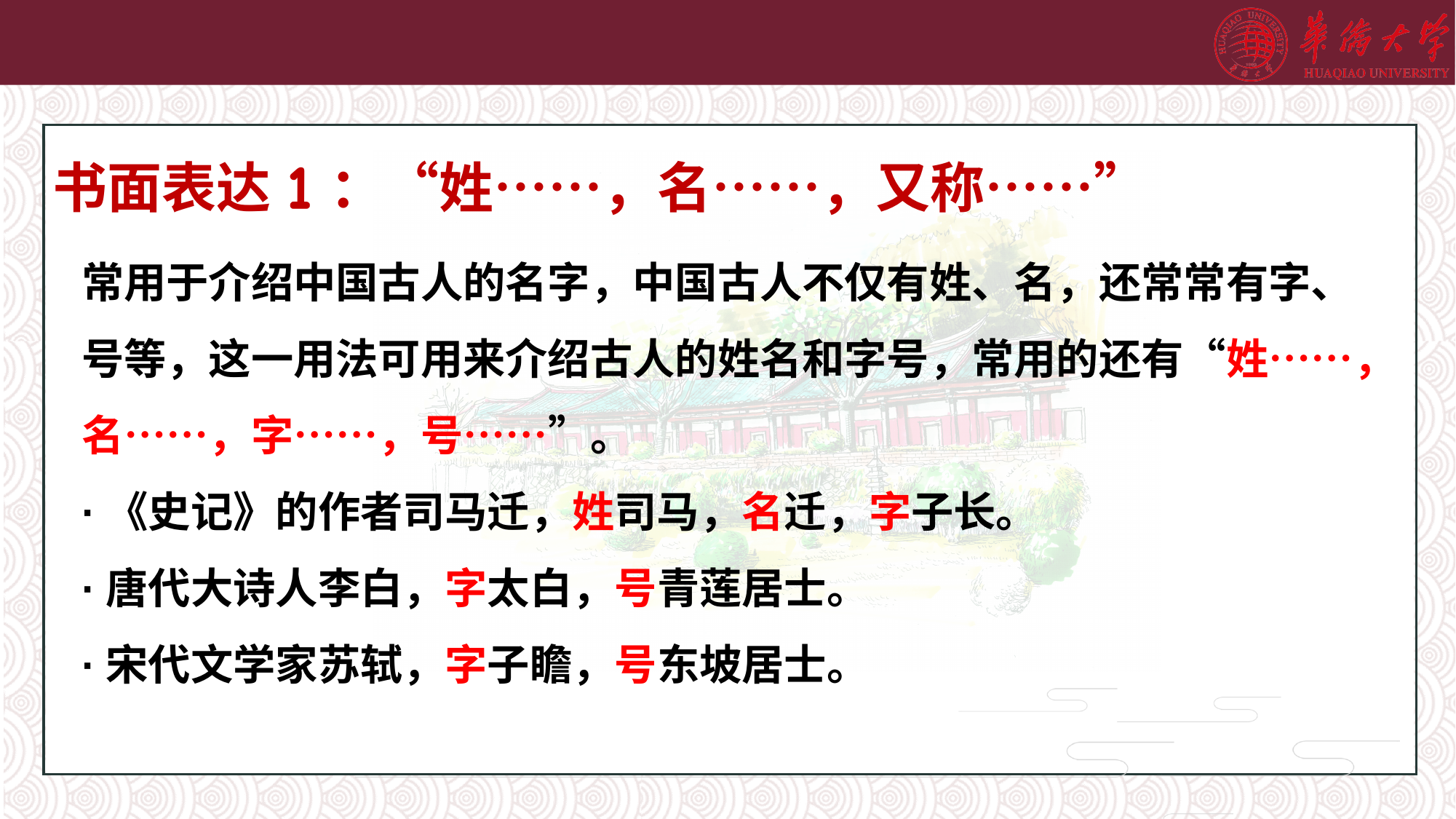

# 书面表达1：“姓……，名……，又称……”
常用于介绍中国古人的名字，中国古人不仅有姓、名，还常常有字、号等，这一用法可用来介绍古人的姓名和字号，常用的还有“姓……，名……，字……，号……”。
·《史记》的作者司马迁，姓司马，名迁，字子长。
·唐代大诗人李白，字太白，号青莲居士。
·宋代文学家苏轼，字子瞻，号东坡居士。